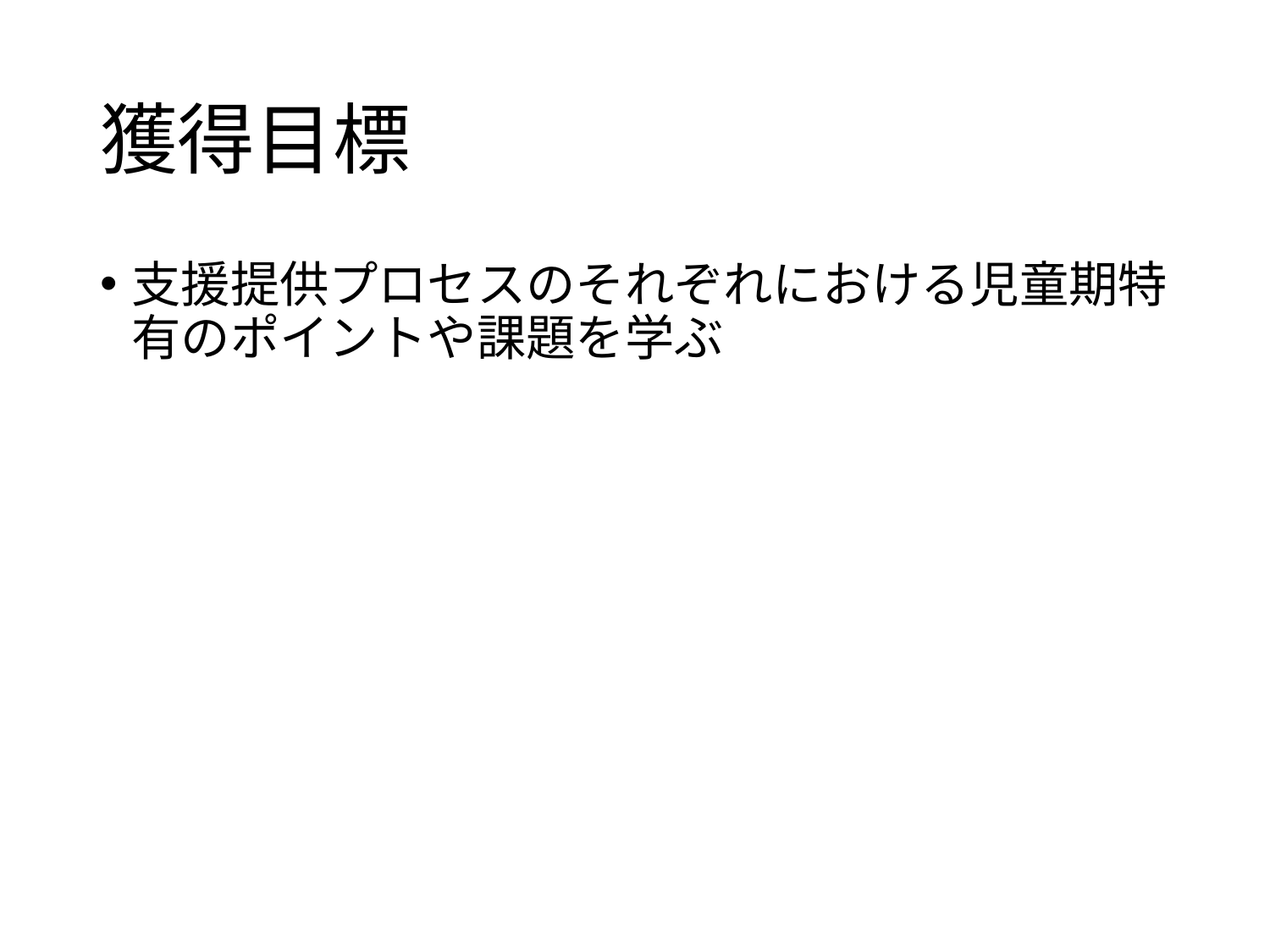

# 獲得目標
支援提供プロセスのそれぞれにおける児童期特有のポイントや課題を学ぶ